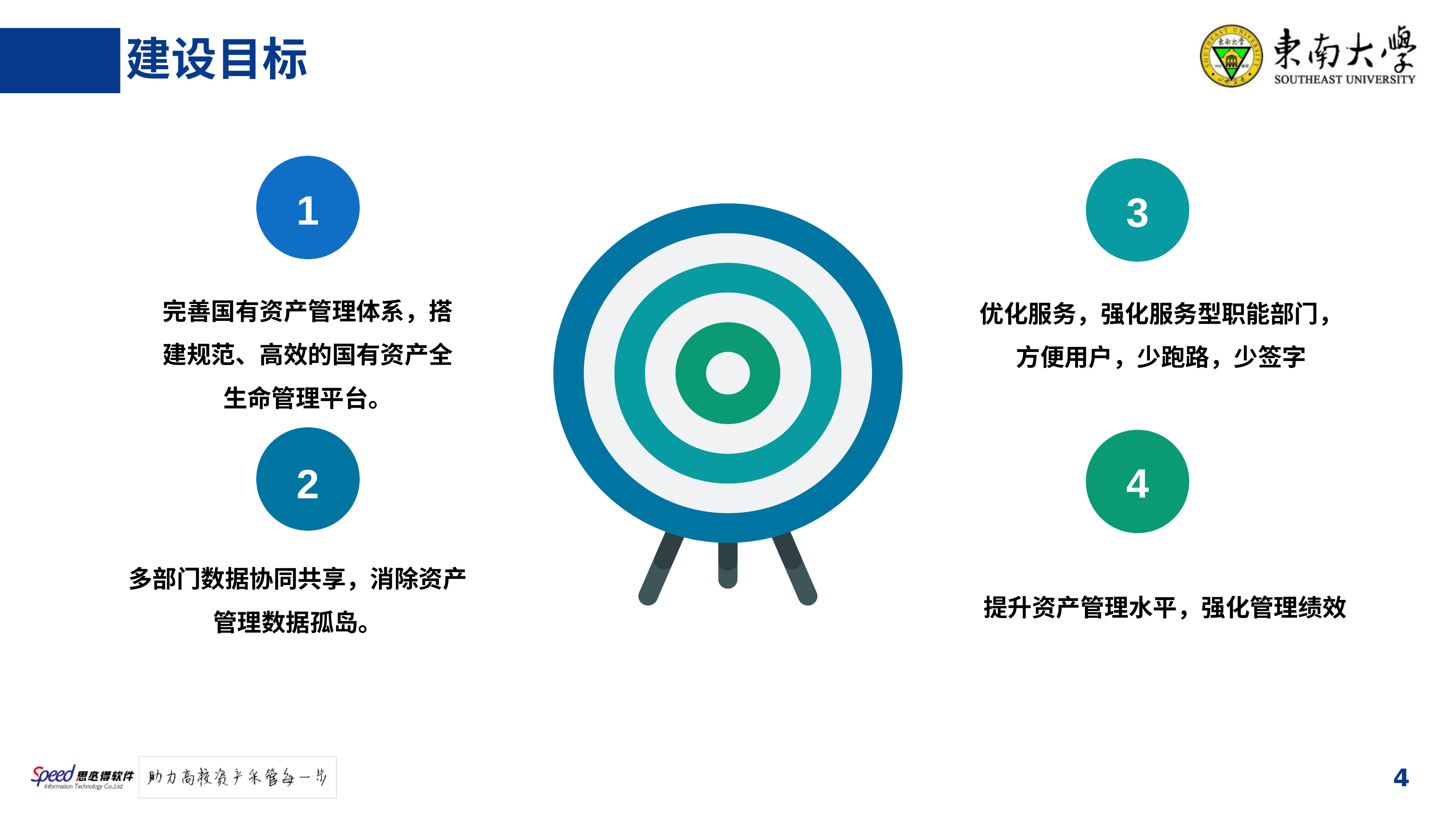

# 建设目标

1
3

完善国有资产管理体系，搭建规范、高效的国有资产全生命管理平台。
优化服务，强化服务型职能部门，方便用户，少跑路，少签字

4
2
多部门数据协同共享，消除资产管理数据孤岛。
提升资产管理水平，强化管理绩效